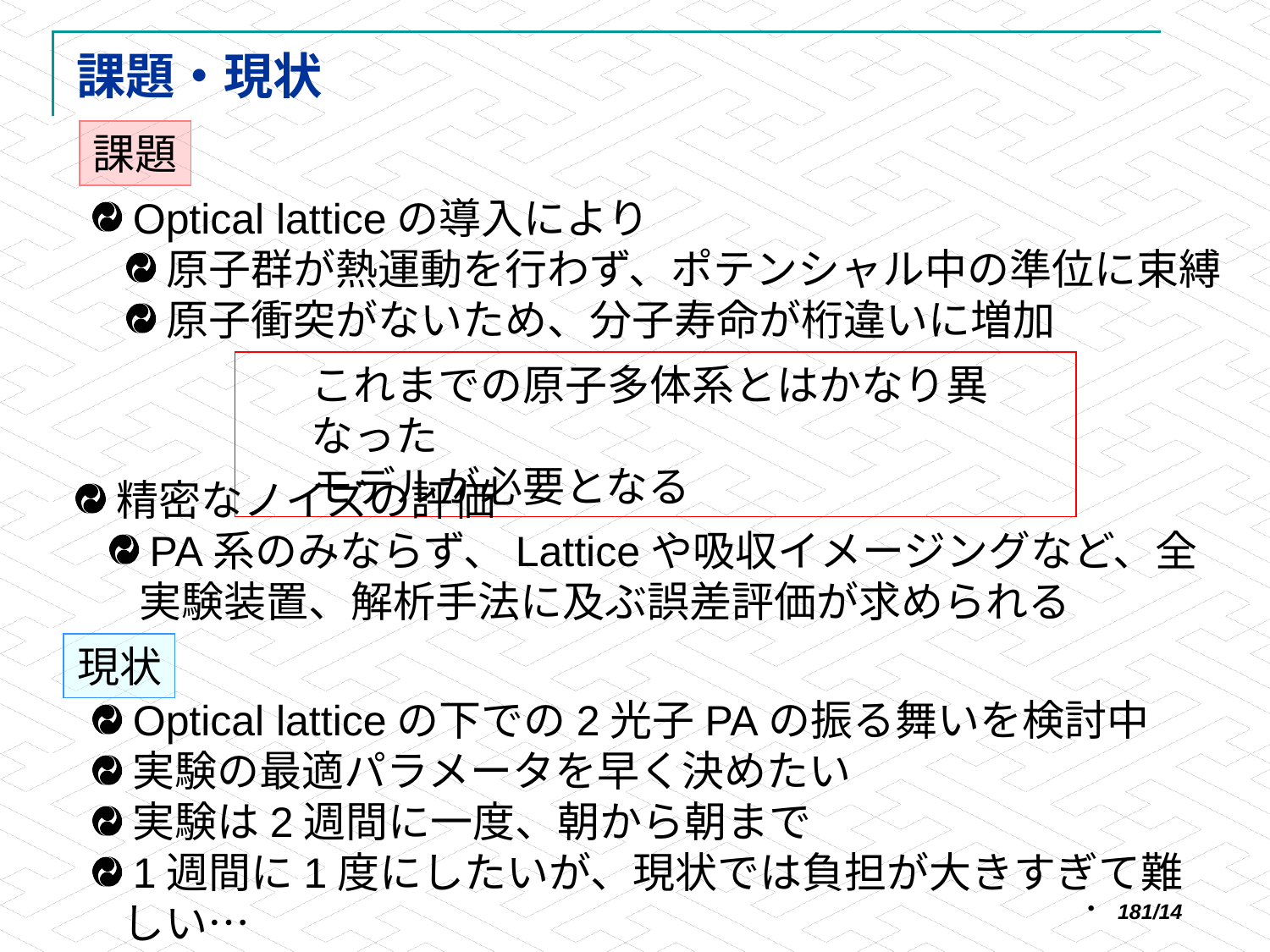

# 課題・現状

課題
Optical latticeの導入により
原子群が熱運動を行わず、ポテンシャル中の準位に束縛
原子衝突がないため、分子寿命が桁違いに増加
これまでの原子多体系とはかなり異なった
モデルが必要となる
精密なノイズの評価
PA系のみならず、Latticeや吸収イメージングなど、全実験装置、解析手法に及ぶ誤差評価が求められる

現状
Optical latticeの下での2光子PAの振る舞いを検討中
実験の最適パラメータを早く決めたい
実験は2週間に一度、朝から朝まで
1週間に1度にしたいが、現状では負担が大きすぎて難しい…
　　（まだ1人で実験できない…）
181/14